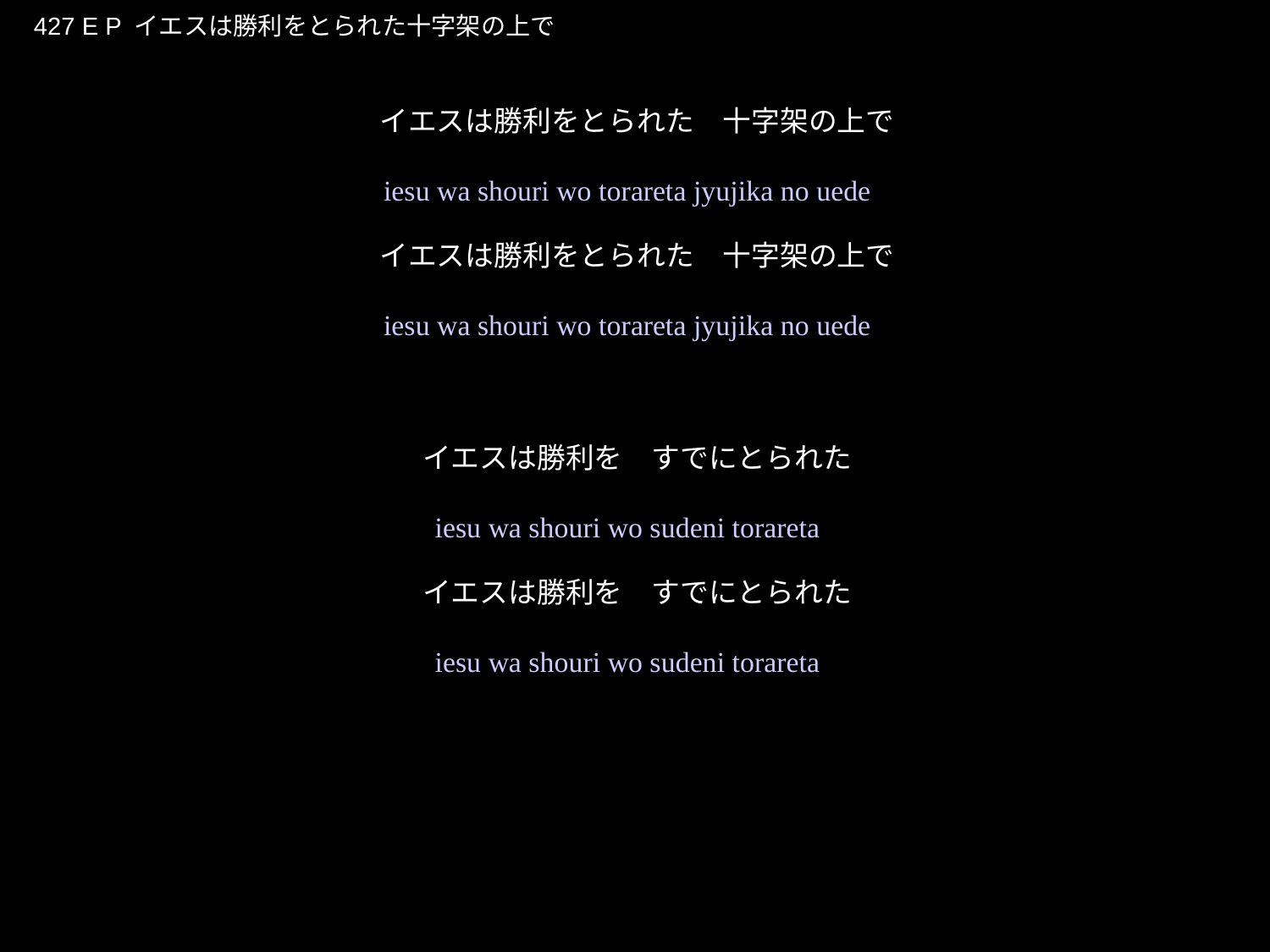

いえすはしょうりをとられたじゅうじかのうえで
★P
427 E P イエスは勝利をとられた十字架の上で
★２
イエスは勝利をとられた　十字架の上で

イエスは勝利をとられた　十字架の上で

イエスは勝利を　すでにとられた

イエスは勝利を　すでにとられた
iesu wa shouri wo torareta jyujika no uede

iesu wa shouri wo torareta jyujika no uede

iesu wa shouri wo sudeni torareta

iesu wa shouri wo sudeni torareta